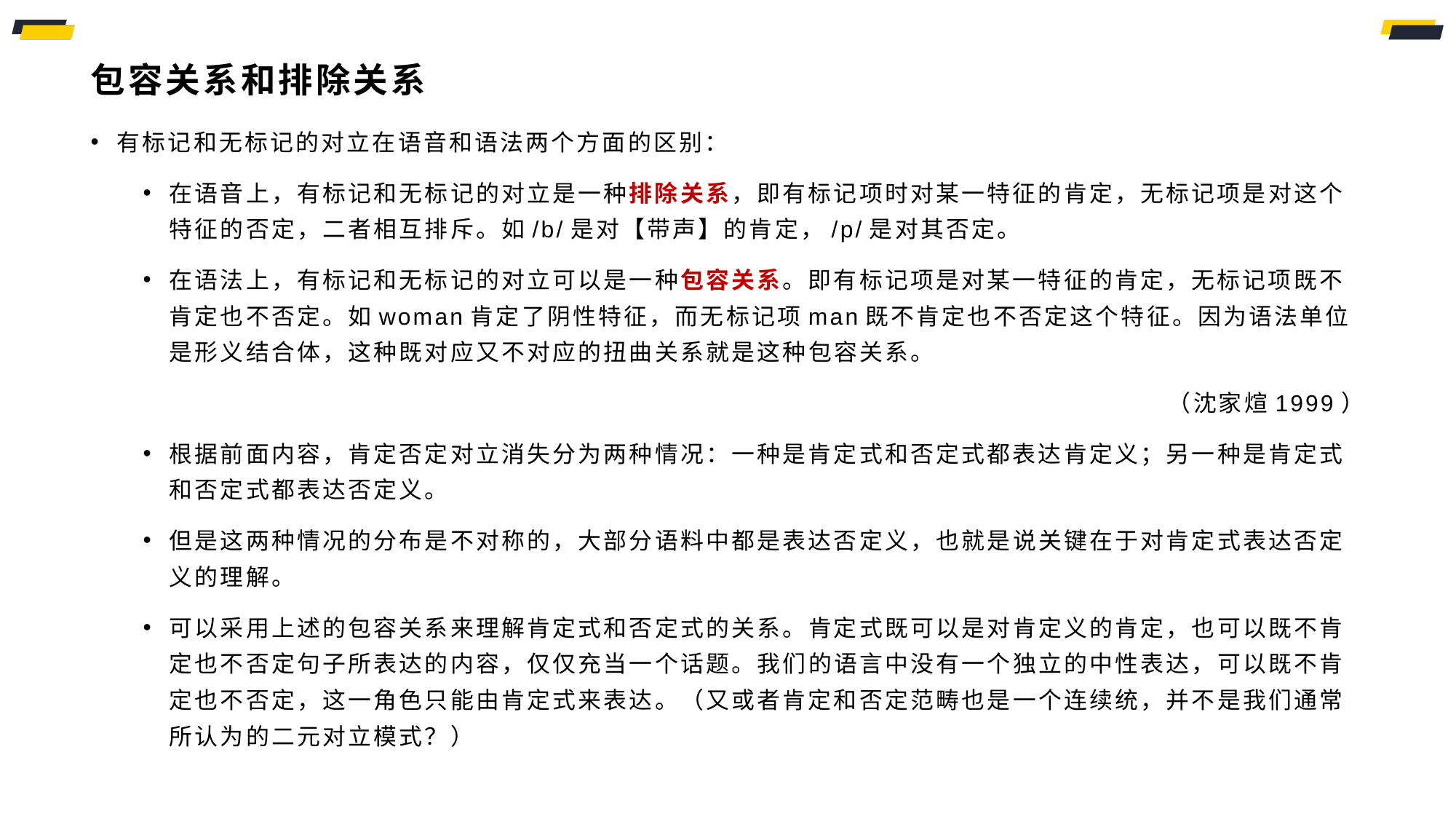

# 包容关系和排除关系
有标记和无标记的对立在语音和语法两个方面的区别：
在语音上，有标记和无标记的对立是一种排除关系，即有标记项时对某一特征的肯定，无标记项是对这个特征的否定，二者相互排斥。如/b/是对【带声】的肯定，/p/是对其否定。
在语法上，有标记和无标记的对立可以是一种包容关系。即有标记项是对某一特征的肯定，无标记项既不肯定也不否定。如woman肯定了阴性特征，而无标记项man既不肯定也不否定这个特征。因为语法单位是形义结合体，这种既对应又不对应的扭曲关系就是这种包容关系。
（沈家煊1999）
根据前面内容，肯定否定对立消失分为两种情况：一种是肯定式和否定式都表达肯定义；另一种是肯定式和否定式都表达否定义。
但是这两种情况的分布是不对称的，大部分语料中都是表达否定义，也就是说关键在于对肯定式表达否定义的理解。
可以采用上述的包容关系来理解肯定式和否定式的关系。肯定式既可以是对肯定义的肯定，也可以既不肯定也不否定句子所表达的内容，仅仅充当一个话题。我们的语言中没有一个独立的中性表达，可以既不肯定也不否定，这一角色只能由肯定式来表达。（又或者肯定和否定范畴也是一个连续统，并不是我们通常所认为的二元对立模式？）